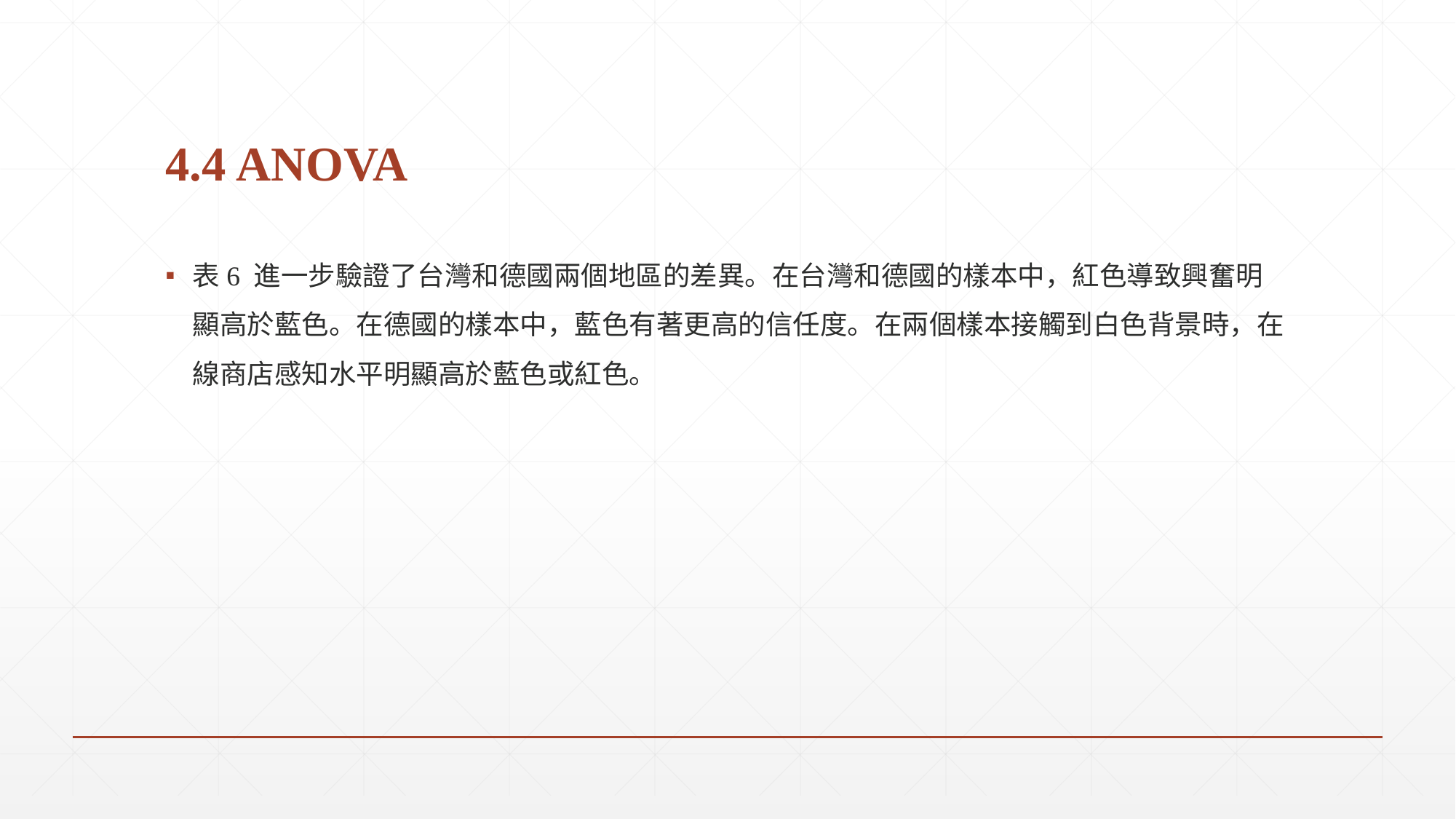

# 4.4 ANOVA
表6 進一步驗證了台灣和德國兩個地區的差異。在台灣和德國的樣本中，紅色導致興奮明顯高於藍色。在德國的樣本中，藍色有著更高的信任度。在兩個樣本接觸到白色背景時，在線商店感知水平明顯高於藍色或紅色。